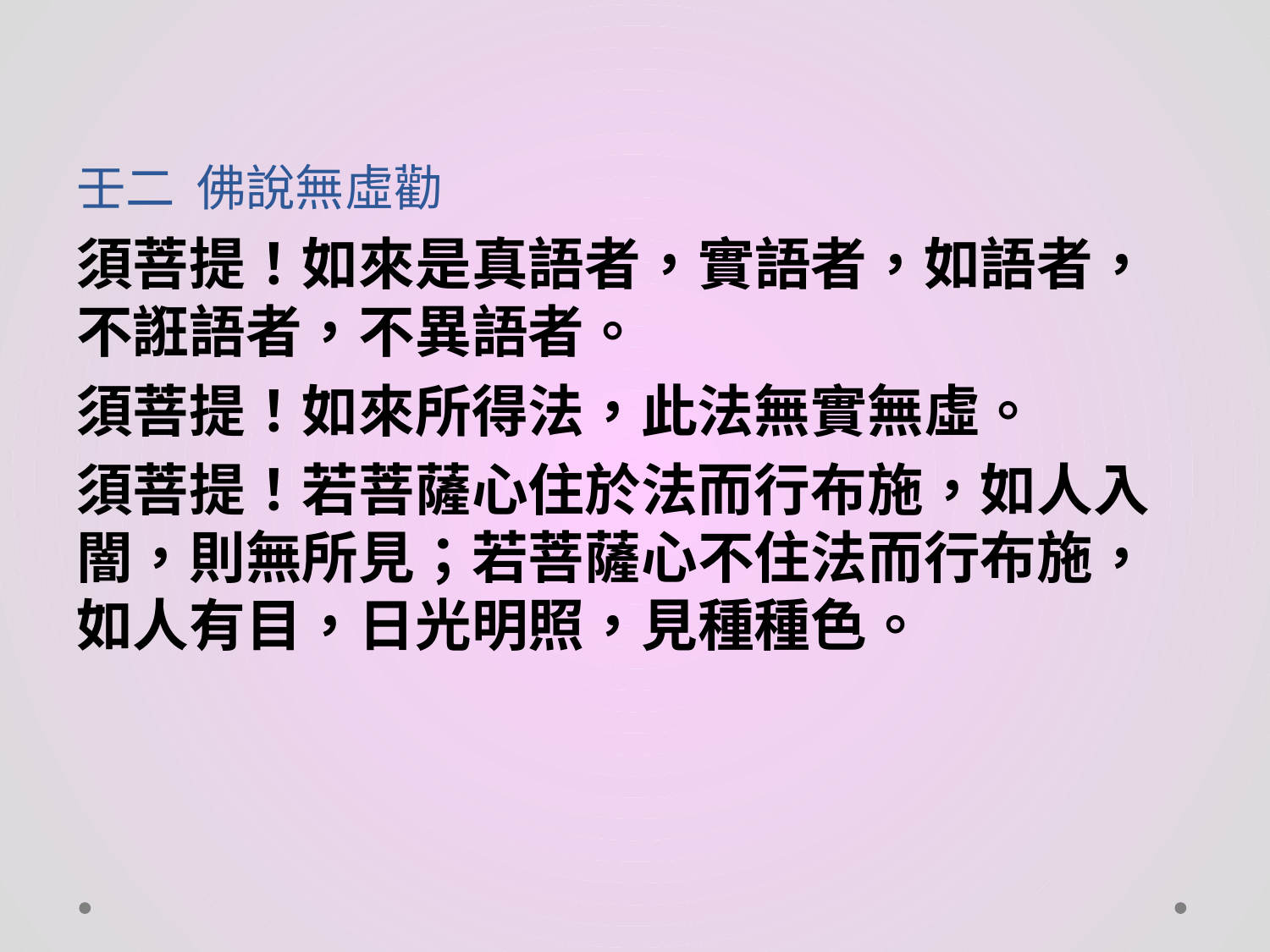

# 壬二  佛說無虛勸
須菩提！如來是真語者，實語者，如語者，不誑語者，不異語者。
須菩提！如來所得法，此法無實無虛。
須菩提！若菩薩心住於法而行布施，如人入闇，則無所見；若菩薩心不住法而行布施，如人有目，日光明照，見種種色。